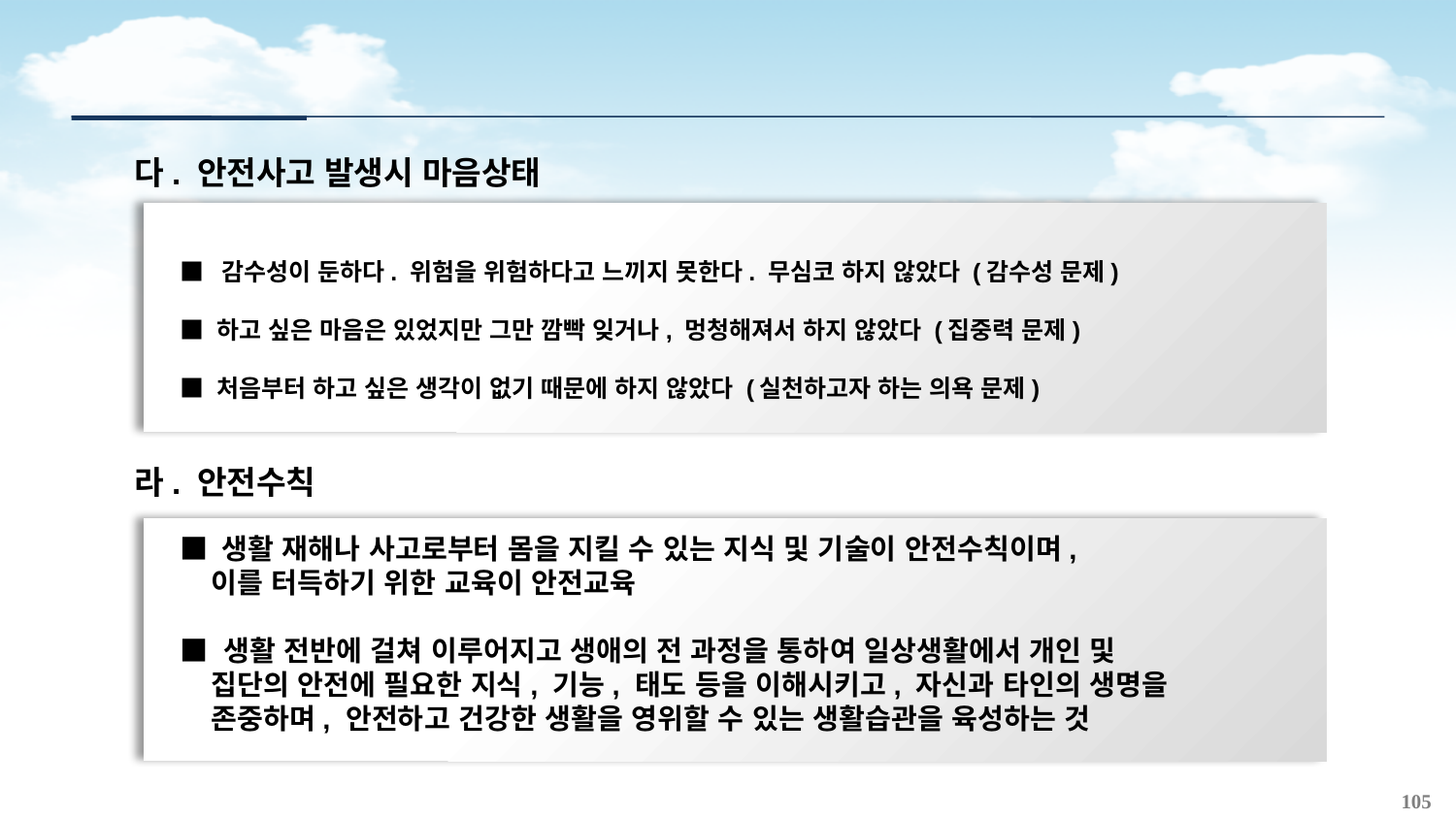

다. 안전사고 발생시 마음상태

■  감수성이 둔하다. 위험을 위험하다고 느끼지 못한다. 무심코 하지 않았다 (감수성 문제)
■ 하고 싶은 마음은 있었지만 그만 깜빡 잊거나, 멍청해져서 하지 않았다 (집중력 문제)
■ 처음부터 하고 싶은 생각이 없기 때문에 하지 않았다 (실천하고자 하는 의욕 문제)
라. 안전수칙

■ 생활 재해나 사고로부터 몸을 지킬 수 있는 지식 및 기술이 안전수칙이며,
   이를 터득하기 위한 교육이 안전교육
■ 생활 전반에 걸쳐 이루어지고 생애의 전 과정을 통하여 일상생활에서 개인 및
   집단의 안전에 필요한 지식, 기능, 태도 등을 이해시키고, 자신과 타인의 생명을
   존중하며, 안전하고 건강한 생활을 영위할 수 있는 생활습관을 육성하는 것
105